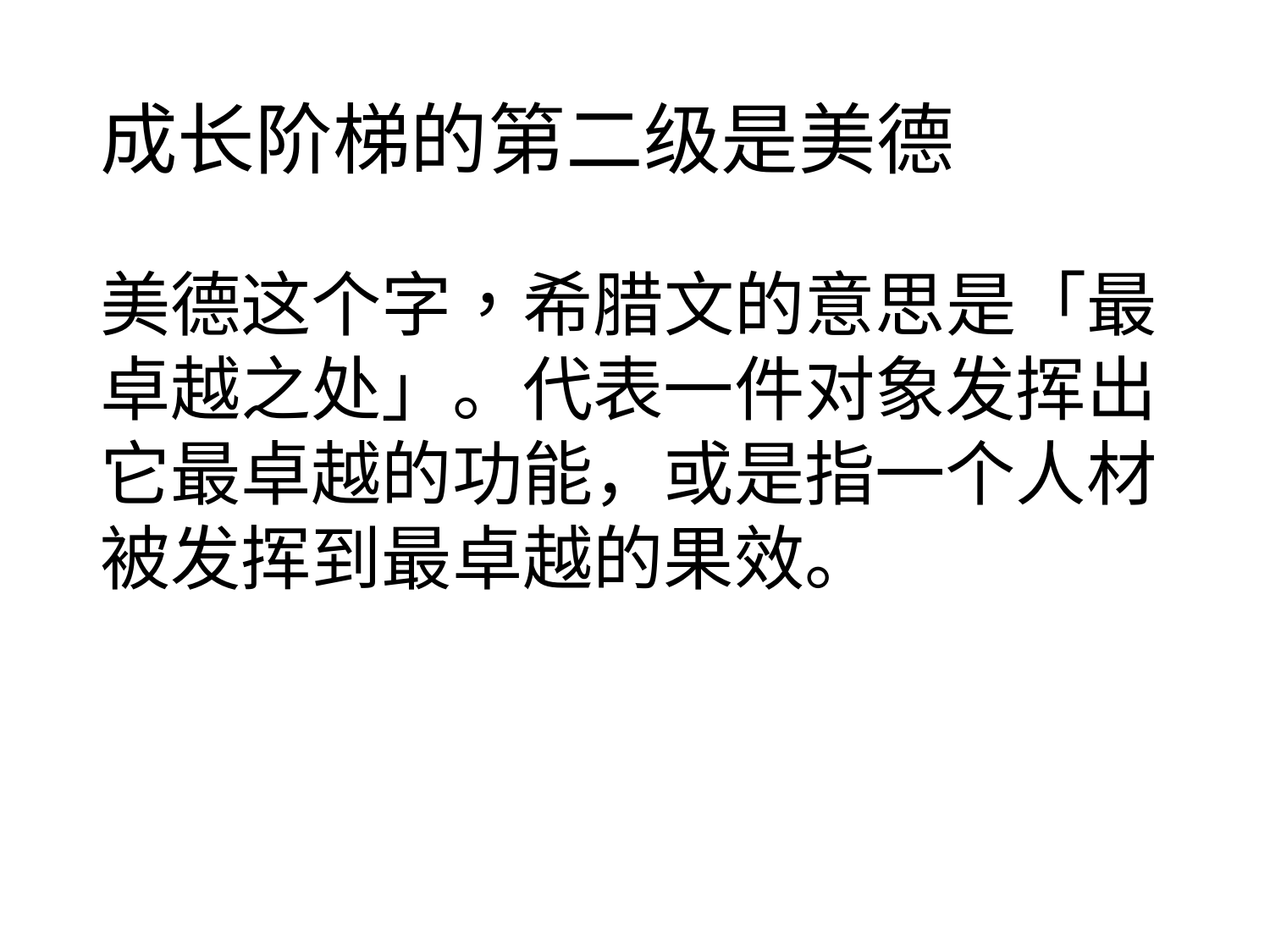

# 成长阶梯的第二级是美德
美德这个字，希腊文的意思是「最卓越之处」。代表一件对象发挥出它最卓越的功能，或是指一个人材被发挥到最卓越的果效。